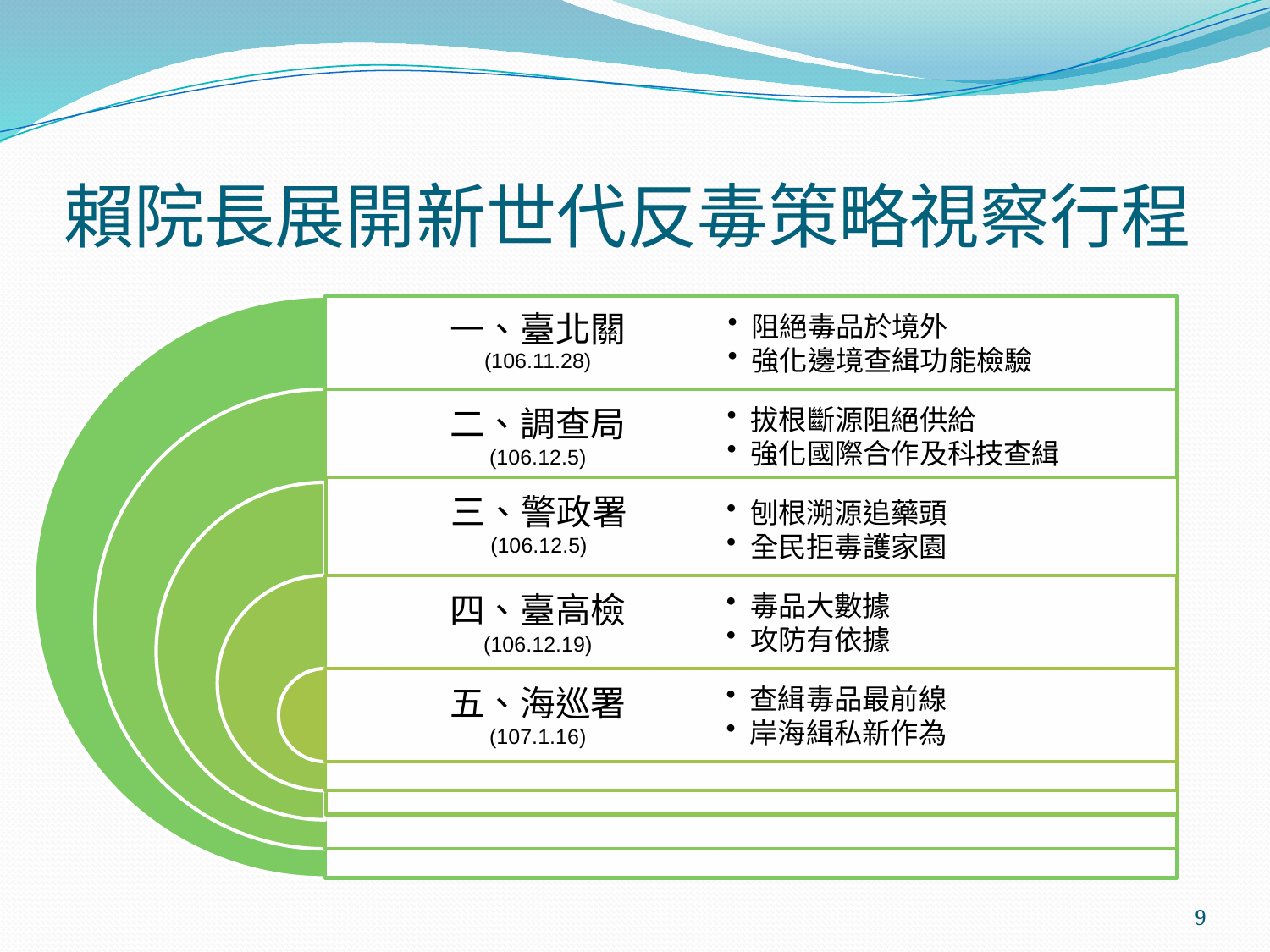

# 賴院長展開新世代反毒策略視察行程
一、臺北關
(106.11.28)
二、調查局
(106.12.5)
三、警政署
(106.12.5)
四、臺高檢
(106.12.19)
五、海巡署
(107.1.16)
阻絕毒品於境外
強化邊境查緝功能檢驗
拔根斷源阻絕供給
強化國際合作及科技查緝
刨根溯源追藥頭
全民拒毒護家園
毒品大數據
攻防有依據
查緝毒品最前線
岸海緝私新作為
9